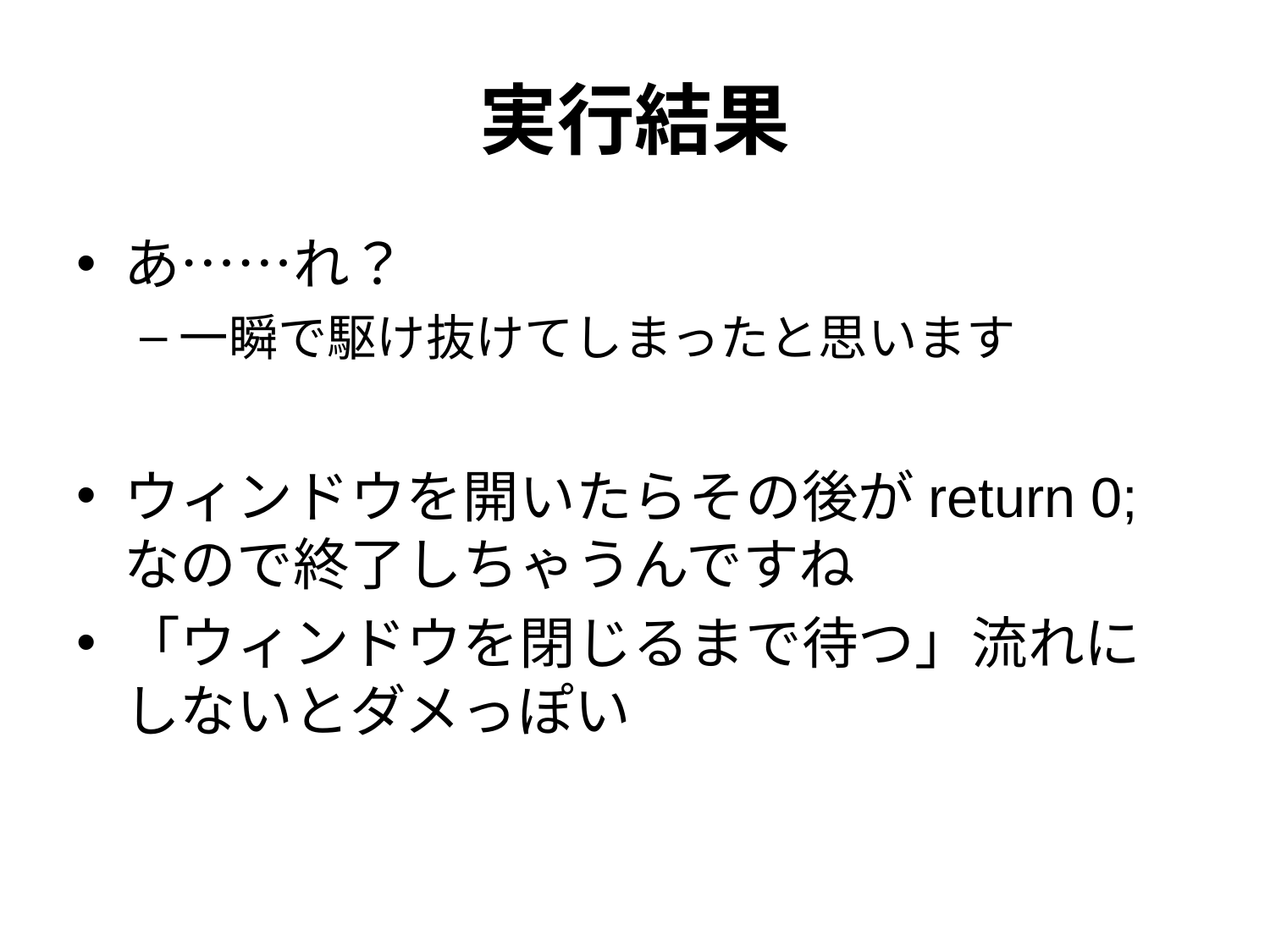

# 実行結果
あ……れ？
一瞬で駆け抜けてしまったと思います

ウィンドウを開いたらその後がreturn 0;なので終了しちゃうんですね
「ウィンドウを閉じるまで待つ」流れにしないとダメっぽい